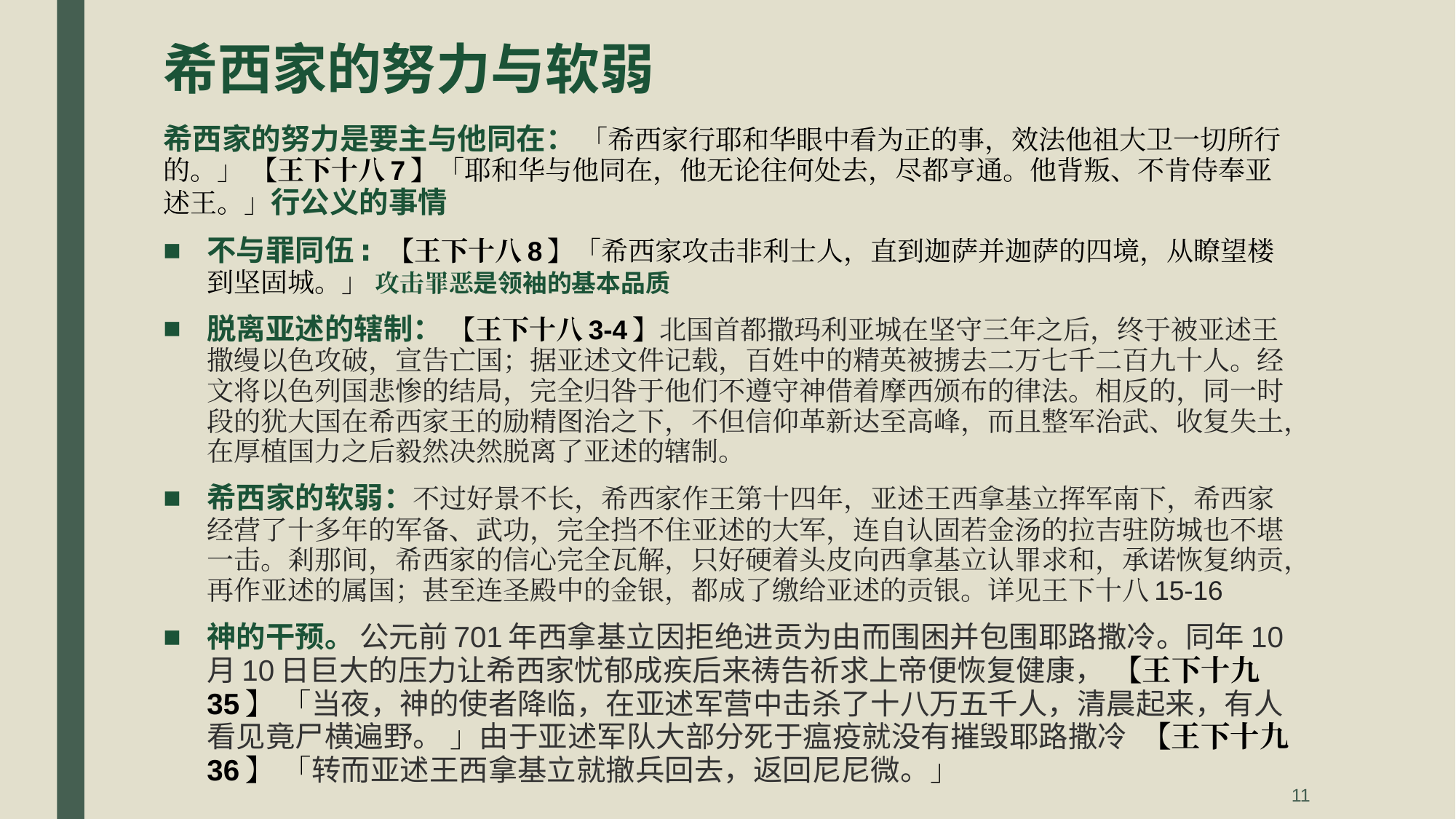

# 希西家的努力与软弱
希西家的努力是要主与他同在： 「希西家行耶和华眼中看为正的事，效法他祖大卫一切所行的。」 【王下十八7】「耶和华与他同在，他无论往何处去，尽都亨通。他背叛、不肯侍奉亚述王。」行公义的事情
不与罪同伍: 【王下十八8】「希西家攻击非利士人，直到迦萨并迦萨的四境，从瞭望楼到坚固城。」 攻击罪恶是领袖的基本品质
脱离亚述的辖制： 【王下十八3-4】北国首都撒玛利亚城在坚守三年之后，终于被亚述王撒缦以色攻破，宣告亡国；据亚述文件记载，百姓中的精英被掳去二万七千二百九十人。经文将以色列国悲惨的结局，完全归咎于他们不遵守神借着摩西颁布的律法。相反的，同一时段的犹大国在希西家王的励精图治之下，不但信仰革新达至高峰，而且整军治武、收复失土，在厚植国力之后毅然决然脱离了亚述的辖制。
希西家的软弱：不过好景不长，希西家作王第十四年，亚述王西拿基立挥军南下，希西家经营了十多年的军备、武功，完全挡不住亚述的大军，连自认固若金汤的拉吉驻防城也不堪一击。剎那间，希西家的信心完全瓦解，只好硬着头皮向西拿基立认罪求和，承诺恢复纳贡，再作亚述的属国；甚至连圣殿中的金银，都成了缴给亚述的贡银。详见王下十八15-16
神的干预。 公元前701年西拿基立因拒绝进贡为由而围困并包围耶路撒冷。同年10月10日巨大的压力让希西家忧郁成疾后来祷告祈求上帝便恢复健康， 【王下十九35】 「当夜，神的使者降临，在亚述军营中击杀了十八万五千人，清晨起来，有人看见竟尸横遍野。 」由于亚述军队大部分死于瘟疫就没有摧毁耶路撒冷  【王下十九36】 「转而亚述王西拿基立就撤兵回去，返回尼尼微。」
11